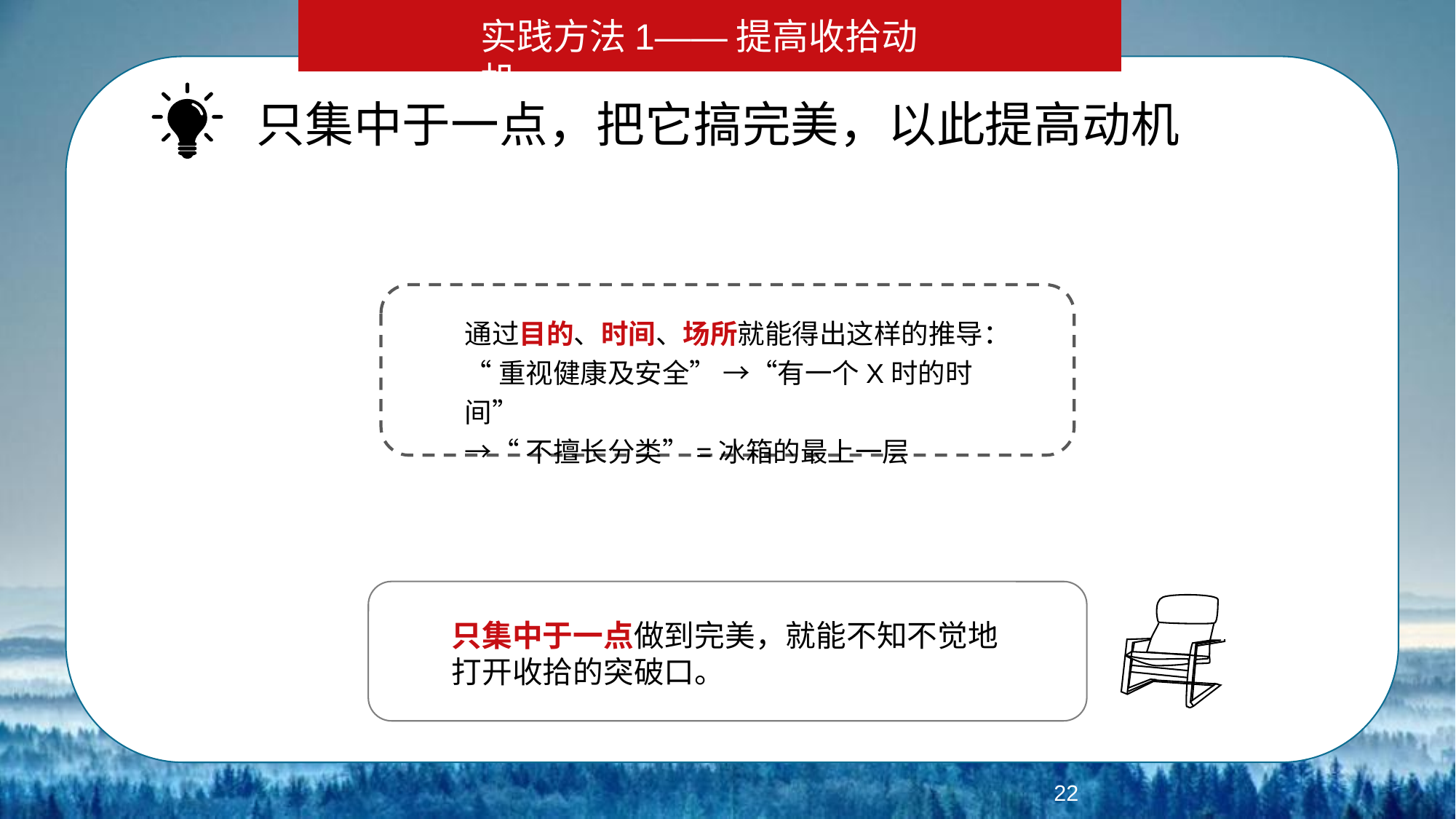

实践方法1——提高收拾动机

只集中于一点，把它搞完美，以此提高动机

通过目的、时间、场所就能得出这样的推导：
“重视健康及安全” →“有一个X时的时间”
→“不擅长分类”=冰箱的最上一层

只集中于一点做到完美，就能不知不觉地打开收拾的突破口。